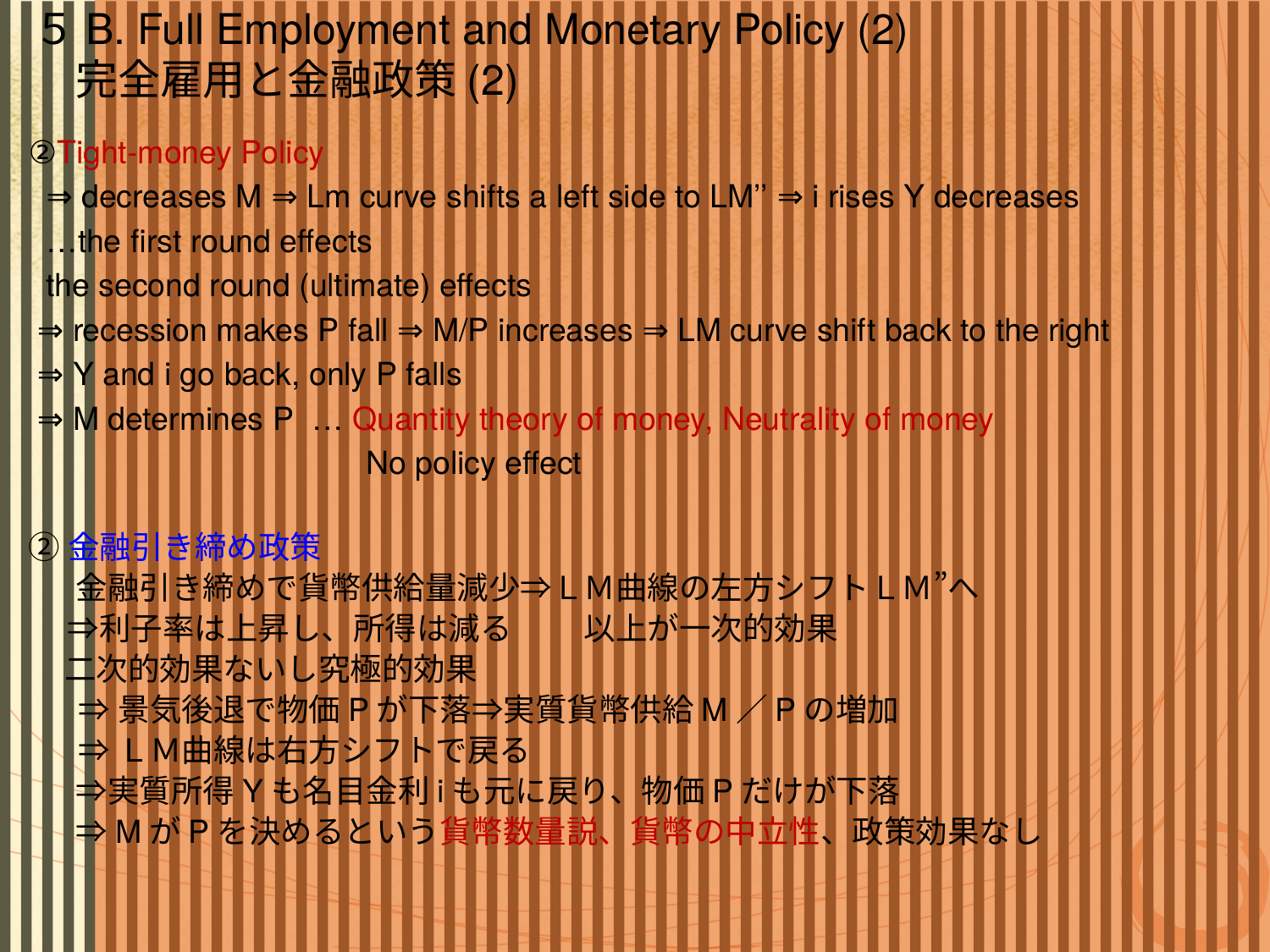

５B. Full Employment and Monetary Policy (2)
　完全雇用と金融政策(2)
②Tight-money Policy
  ⇒ decreases M ⇒ Lm curve shifts a left side to LM’’ ⇒ i rises Y decreases
  …the first round effects
  the second round (ultimate) effects
 ⇒ recession makes P fall ⇒ M/P increases ⇒ LM curve shift back to the right
 ⇒ Y and i go back, only P falls
 ⇒ M determines P  … Quantity theory of money, Neutrality of money
                                      No policy effect

②金融引き締め政策
　	金融引き締めで貨幣供給量減少⇒ＬＭ曲線の左方シフトＬＭ”へ
　 ⇒利子率は上昇し、所得は減る  	以上が一次的効果
    二次的効果ないし究極的効果
       ⇒景気後退で物価Pが下落⇒実質貨幣供給M／Pの増加
       ⇒ＬＭ曲線は右方シフトで戻る
　	⇒実質所得Yも名目金利iも元に戻り、物価Pだけが下落
　	⇒MがPを決めるという貨幣数量説、貨幣の中立性、政策効果なし